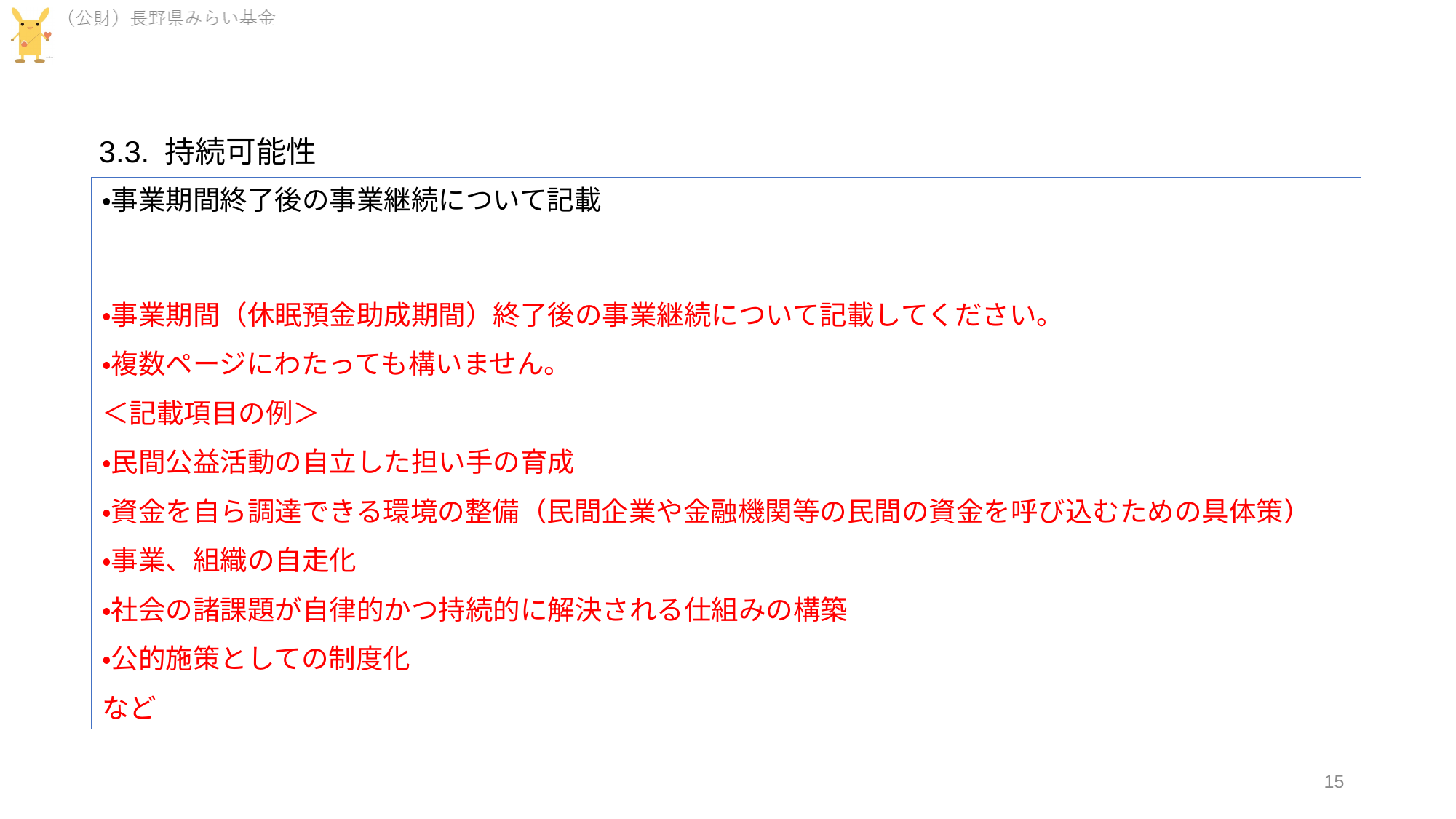

3.3. 持続可能性
・事業期間終了後の事業継続について記載

・事業期間（休眠預金助成期間）終了後の事業継続について記載してください。
・複数ページにわたっても構いません。
＜記載項目の例＞
・民間公益活動の自立した担い手の育成
・資金を自ら調達できる環境の整備（民間企業や金融機関等の民間の資金を呼び込むための具体策）
・事業、組織の自走化
・社会の諸課題が自律的かつ持続的に解決される仕組みの構築
・公的施策としての制度化
など
15